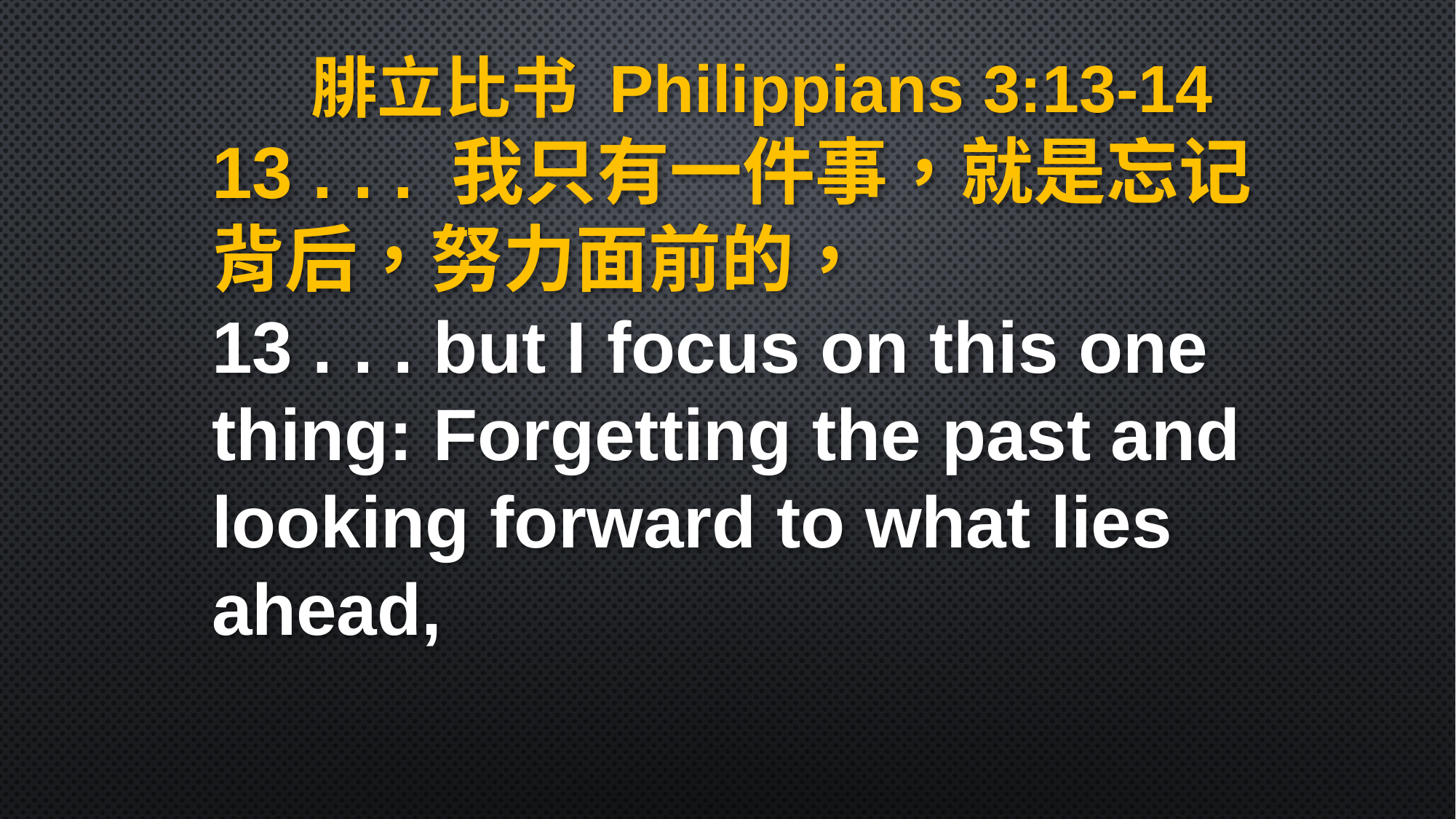

腓立比书 Philippians 3:13-14
13 . . . 我只有一件事，就是忘记背后，努力面前的，
13 . . . but I focus on this one thing: Forgetting the past and looking forward to what lies ahead,